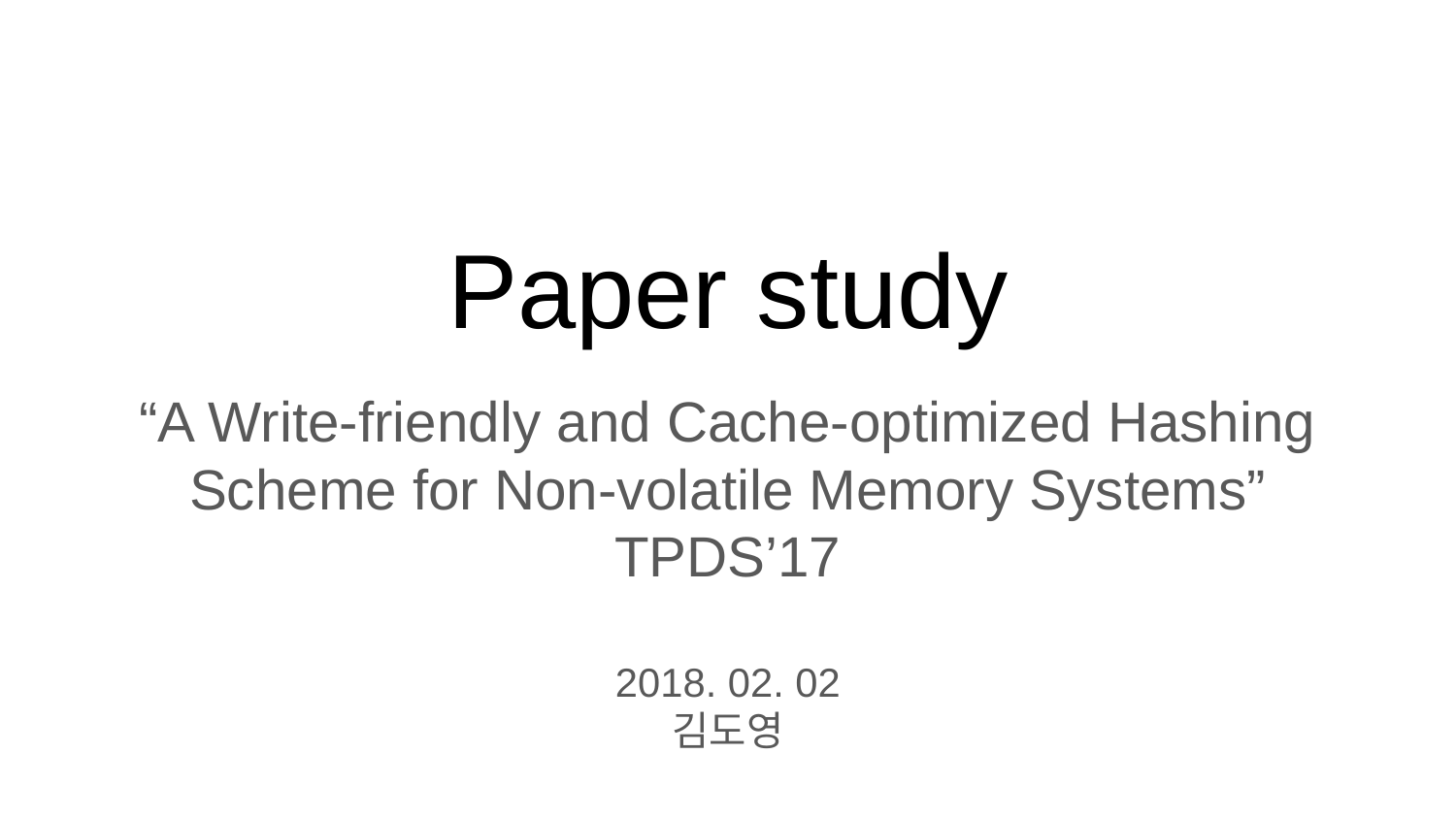

# Paper study
“A Write-friendly and Cache-optimized Hashing Scheme for Non-volatile Memory Systems”
TPDS’17

2018. 02. 02
김도영